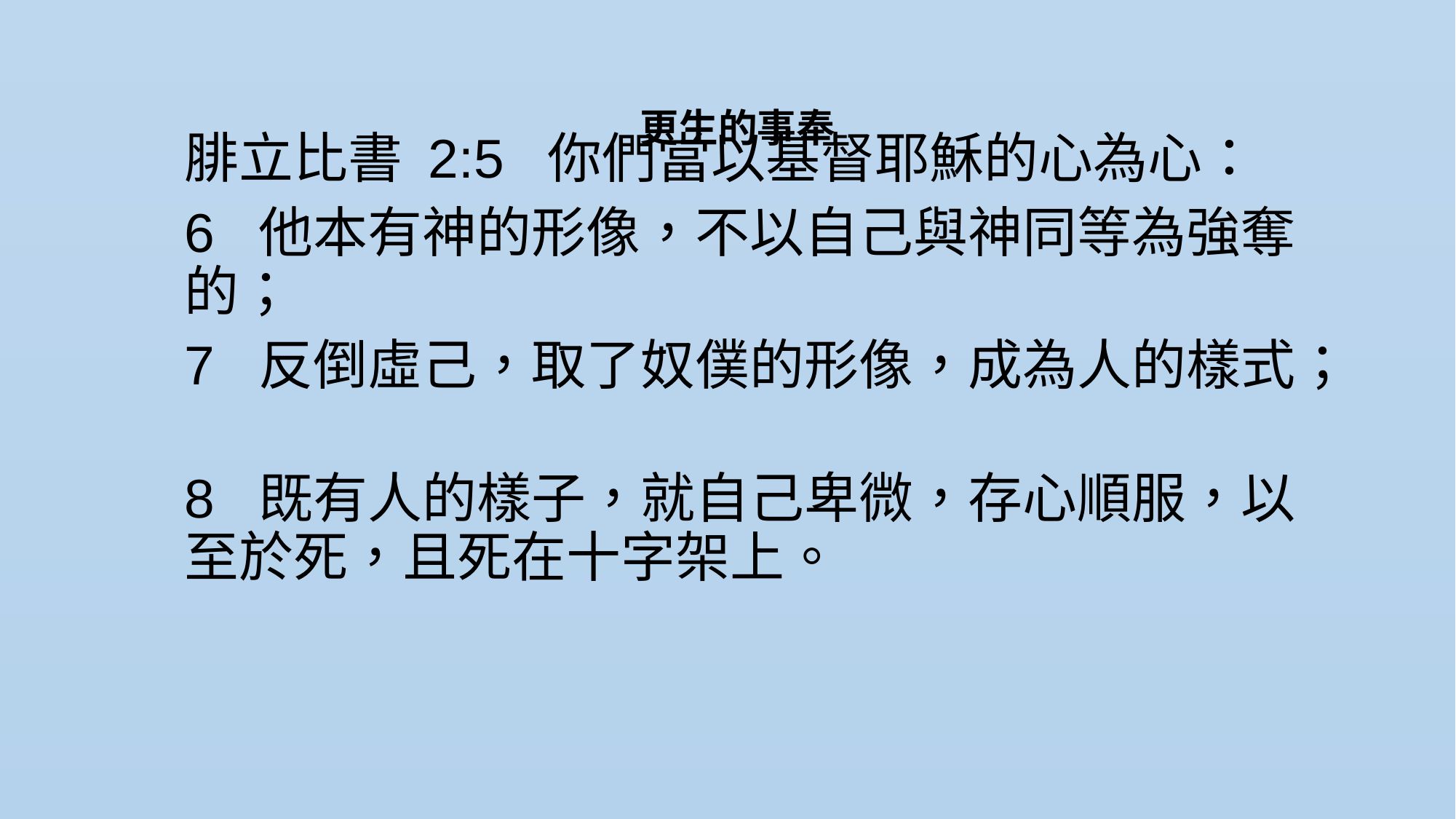

# 更生的事奉
腓立比書 2:5  你們當以基督耶穌的心為心：
6  他本有神的形像，不以自己與神同等為強奪的；
7  反倒虛己，取了奴僕的形像，成為人的樣式；
8  既有人的樣子，就自己卑微，存心順服，以至於死，且死在十字架上。